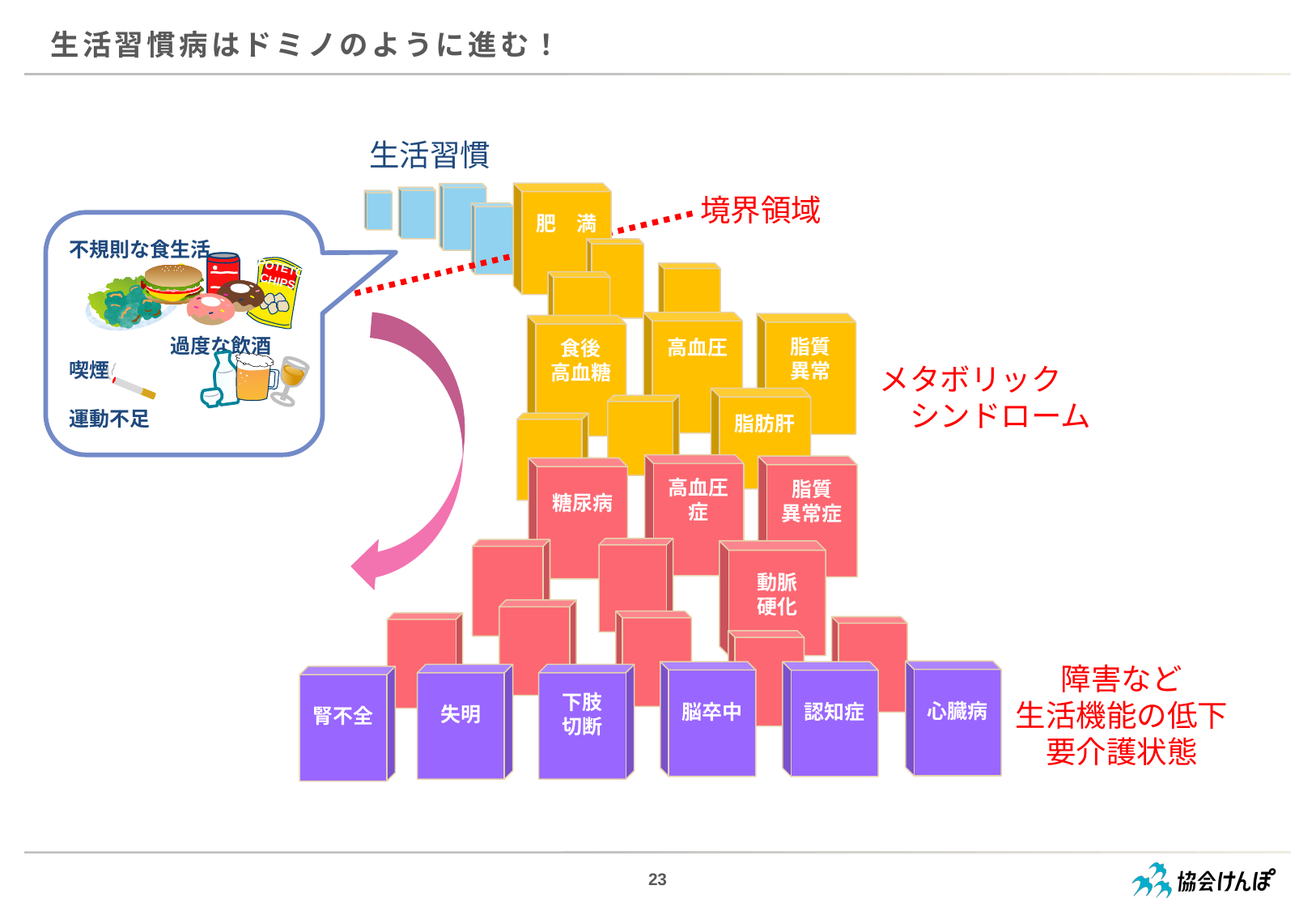

生活習慣病はドミノのように進む！
生活習慣
肥　満

境界領域

不規則な食生活

　　　　　過度な飲酒
喫煙

運動不足

POTETO
CHIPS

高血圧

脂質
異常

食後
高血糖

メタボリック
　シンドローム
脂肪肝

高血圧症

脂質
異常症

糖尿病

動脈
硬化

障害など
生活機能の低下
要介護状態
心臓病

脳卒中

認知症

失明

下肢
切断

腎不全